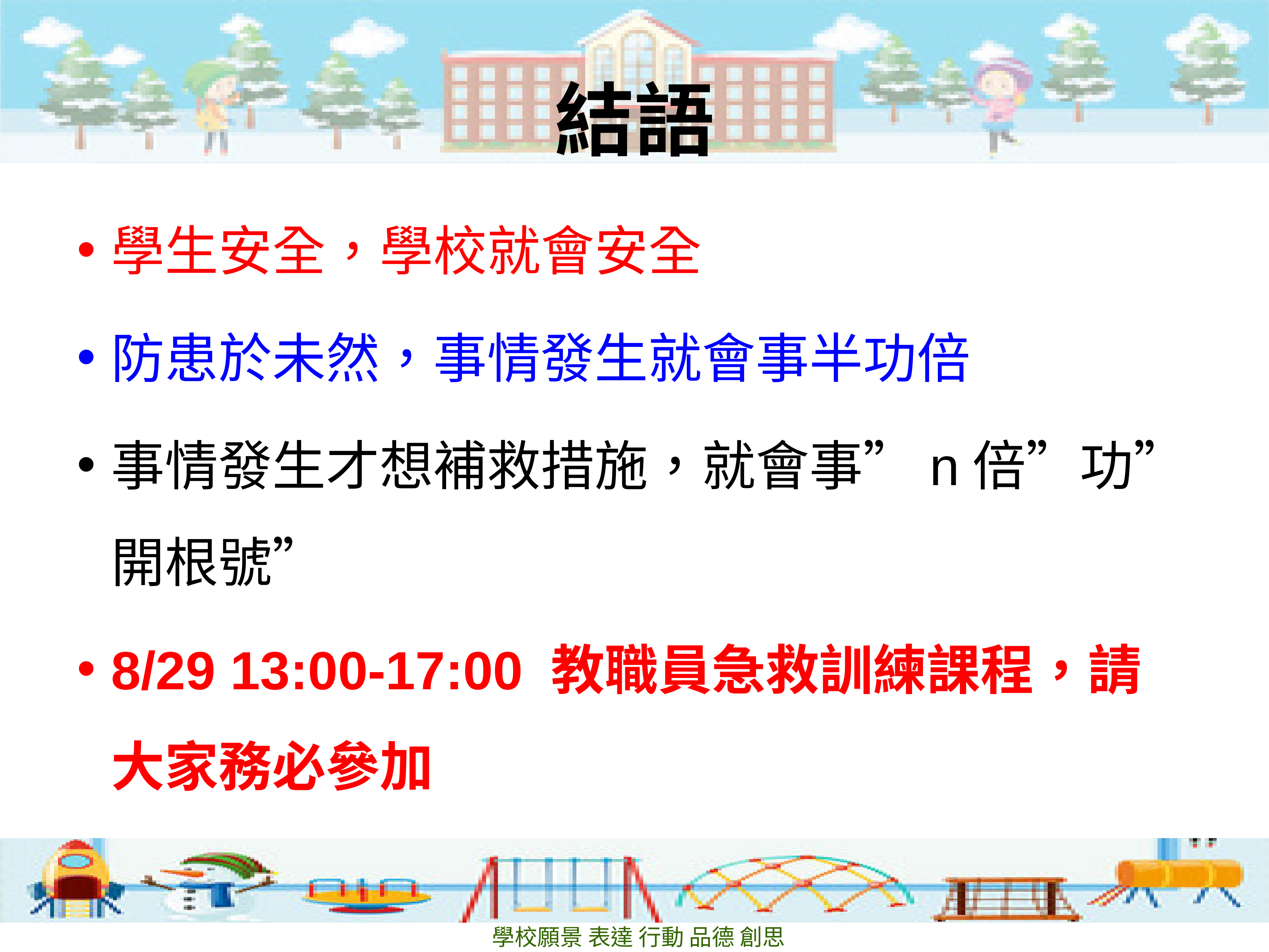

# 結語
學生安全，學校就會安全
防患於未然，事情發生就會事半功倍
事情發生才想補救措施，就會事”n倍”功”開根號”
8/29 13:00-17:00 教職員急救訓練課程，請大家務必參加